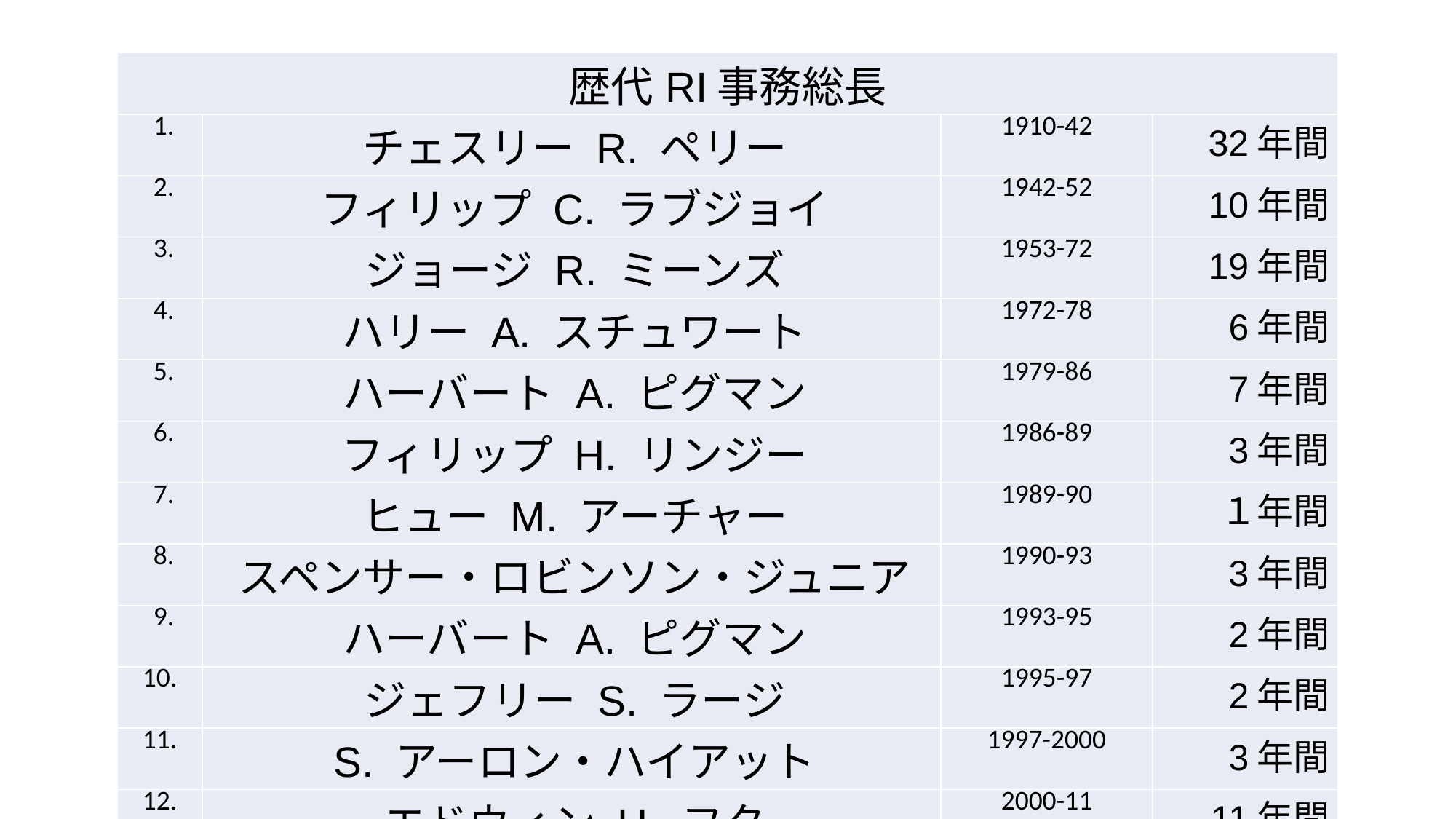

| 歴代RI事務総長 |  |  |  |
| --- | --- | --- | --- |
| 1. | チェスリー R. ペリー | 1910-42 | 32年間 |
| 2. | フィリップ C. ラブジョイ | 1942-52 | 10年間 |
| 3. | ジョージ R. ミーンズ | 1953-72 | 19年間 |
| 4. | ハリー A. スチュワート | 1972-78 | 6年間 |
| 5. | ハーバート A. ピグマン | 1979-86 | 7年間 |
| 6. | フィリップ H. リンジー | 1986-89 | 3年間 |
| 7. | ヒュー M. アーチャー | 1989-90 | １年間 |
| 8. | スペンサー・ロビンソン・ジュニア | 1990-93 | 3年間 |
| 9. | ハーバート A. ピグマン | 1993-95 | 2年間 |
| 10. | ジェフリー S. ラージ | 1995-97 | 2年間 |
| 11. | S. アーロン・ハイアット | 1997-2000 | 3年間 |
| 12. | エドウィン H. フタ | 2000-11 | 11年間 |
| 13. | ジョン P. ヒューコ | 2011-現在 | 1１年間 |